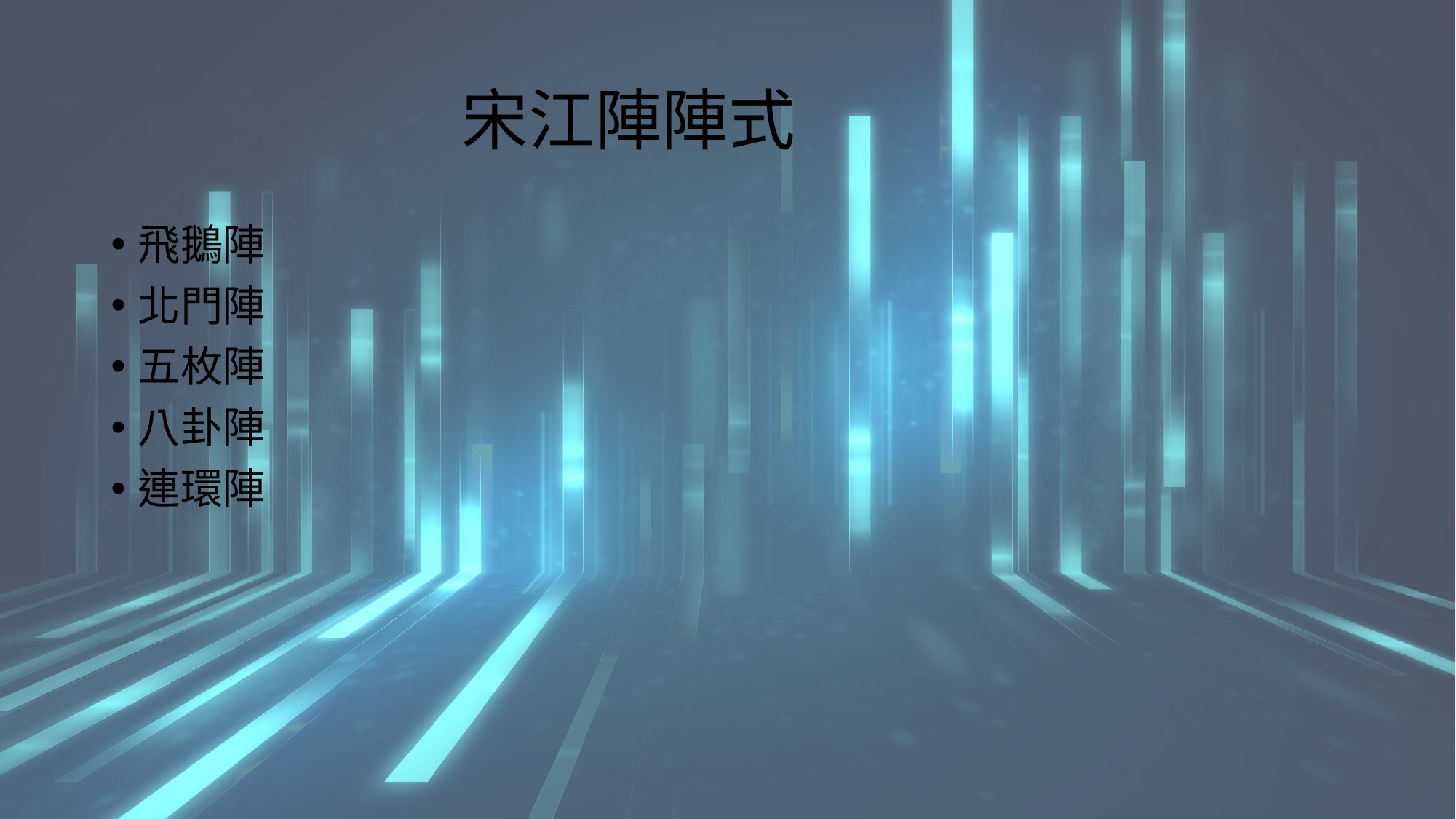

# 宋江陣陣式
飛鵝陣
北門陣
五枚陣
八卦陣
連環陣